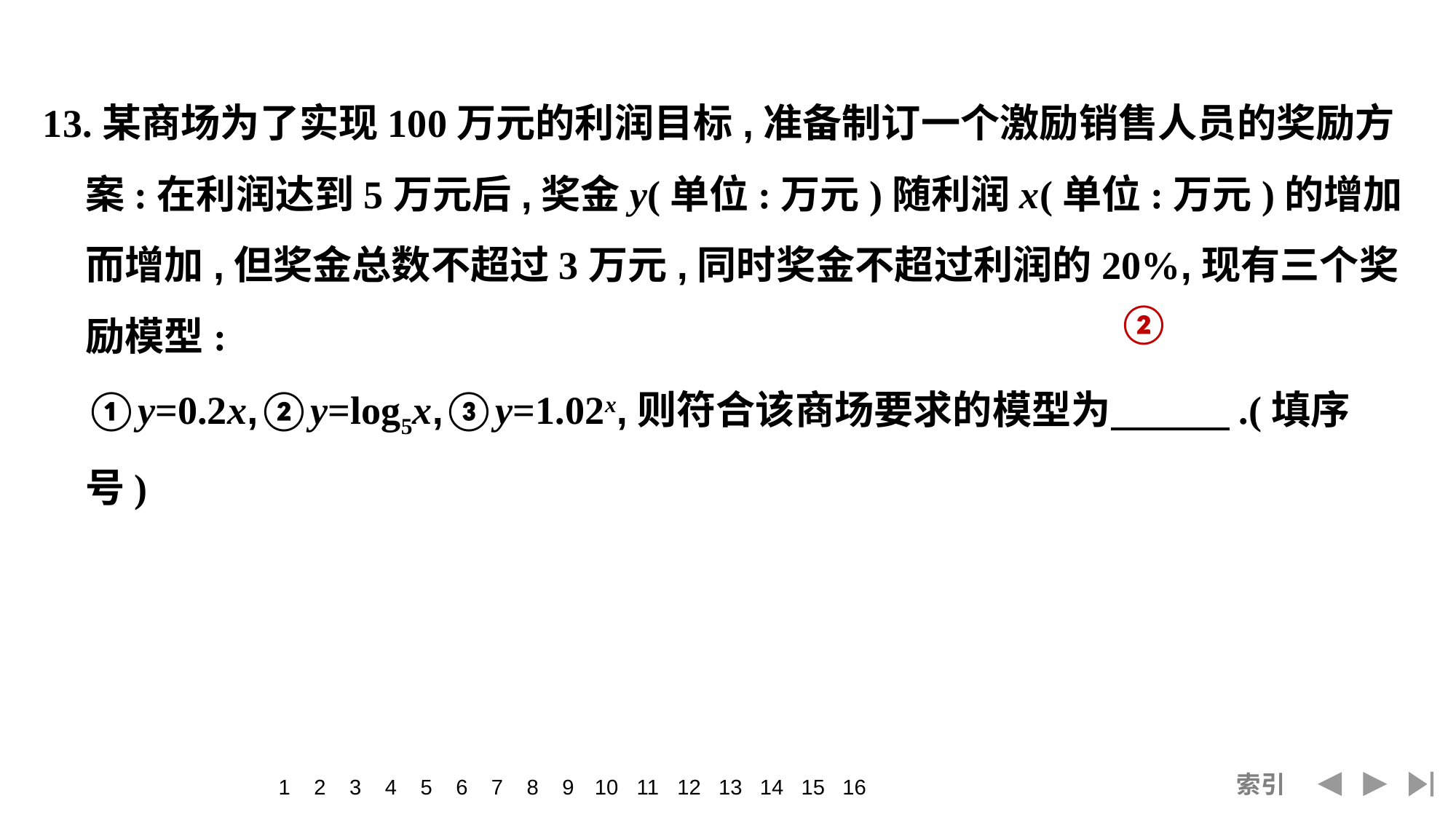

13.某商场为了实现100万元的利润目标,准备制订一个激励销售人员的奖励方案:在利润达到5万元后,奖金y(单位:万元)随利润x(单位:万元)的增加而增加,但奖金总数不超过3万元,同时奖金不超过利润的20%,现有三个奖励模型:
	①y=0.2x,②y=log5x,③y=1.02x,则符合该商场要求的模型为　　　.(填序号)
②